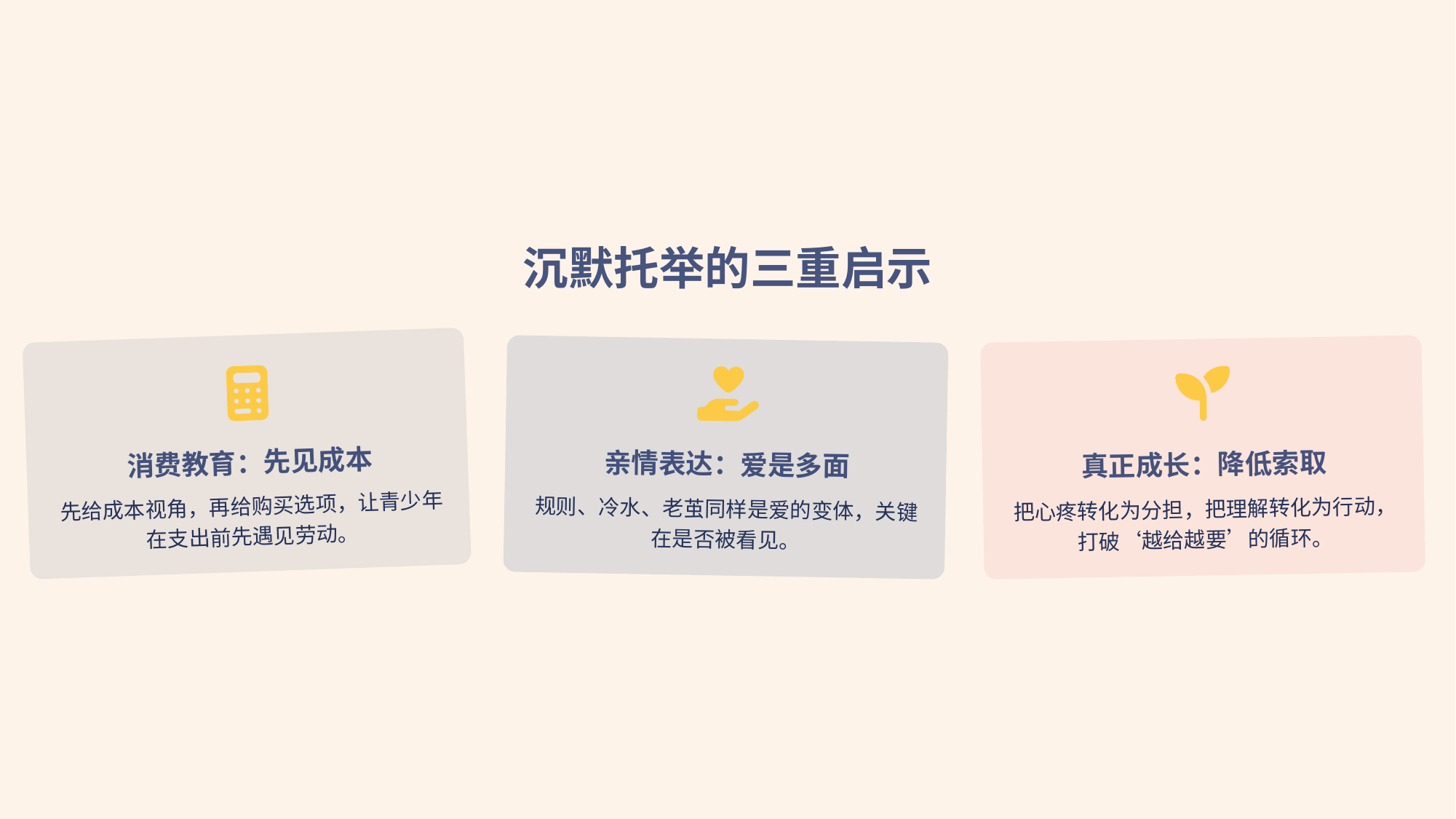

沉默托举的三重启示

消费教育：先见成本
亲情表达：爱是多面
真正成长：降低索取
先给成本视角，再给购买选项，让青少年在支出前先遇见劳动。
规则、冷水、老茧同样是爱的变体，关键在是否被看见。
把心疼转化为分担，把理解转化为行动，打破‘越给越要’的循环。